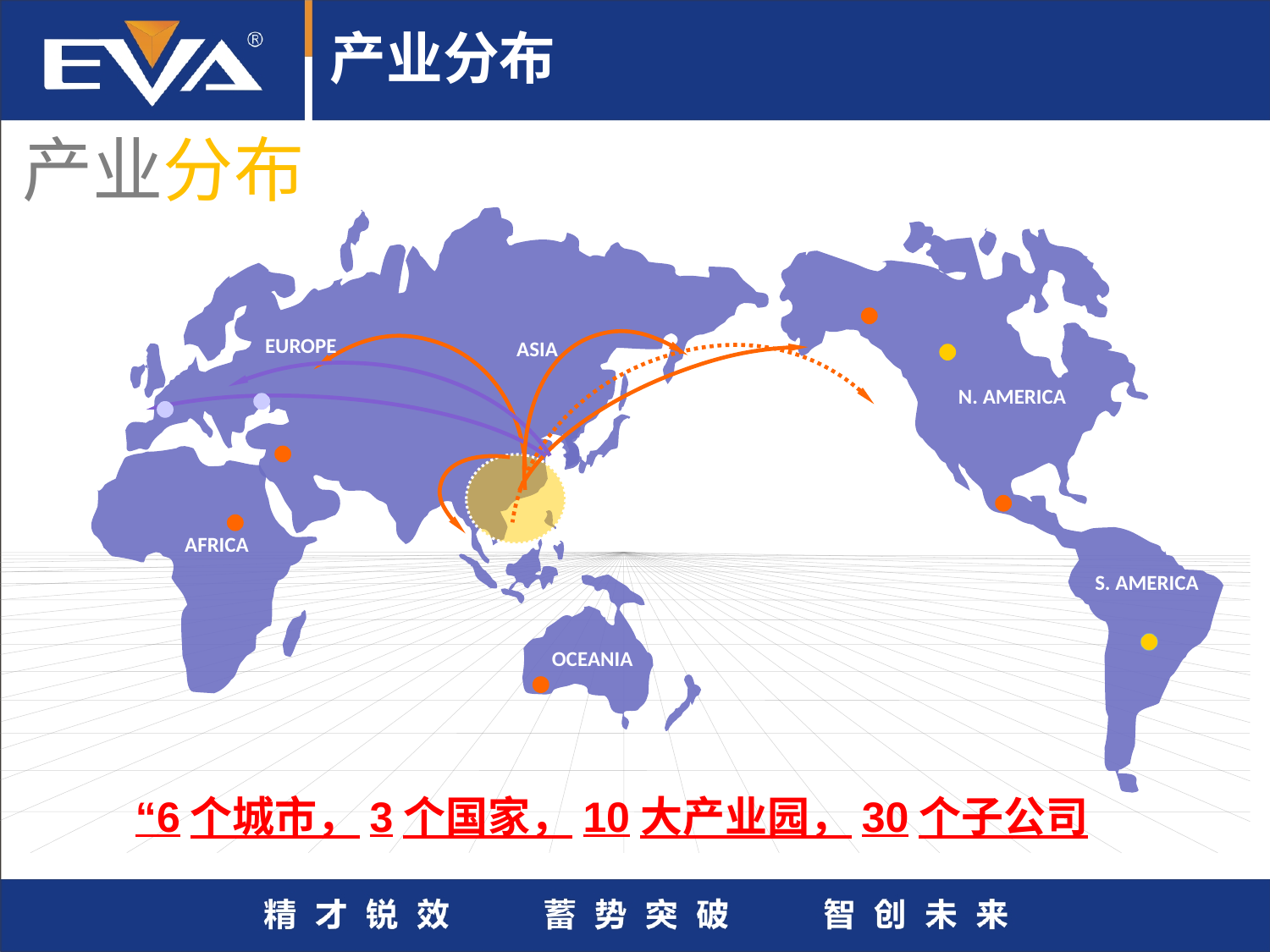

# 产业分布
产业分布

EUROPE
ASIA

N. AMERICA

AFRICA

S. AMERICA

OCEANIA

“6个城市，3个国家，10大产业园，30个子公司